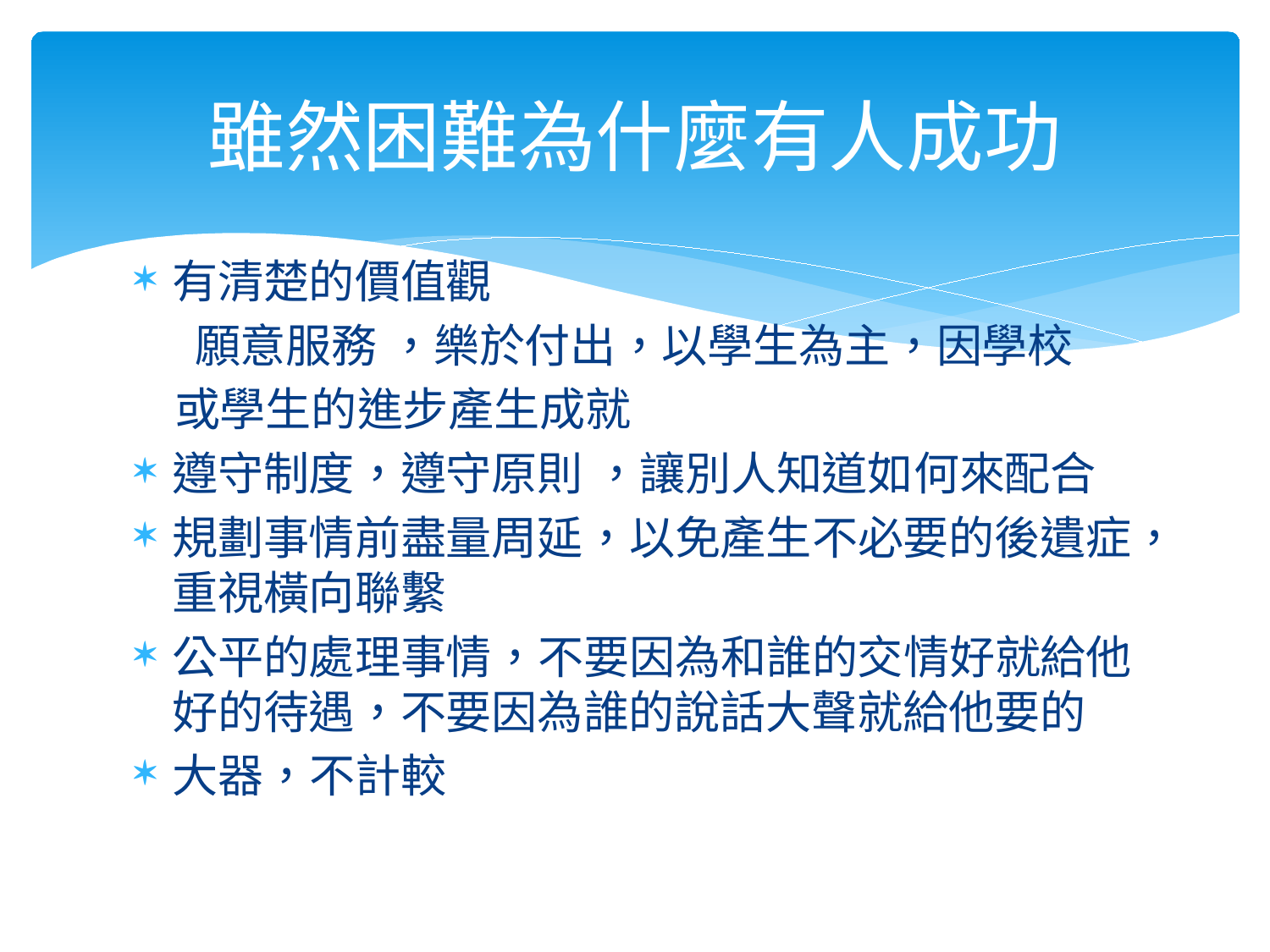

# 雖然困難為什麼有人成功
有清楚的價值觀
     願意服務 ，樂於付出，以學生為主，因學校
   或學生的進步產生成就
遵守制度，遵守原則 ，讓別人知道如何來配合
規劃事情前盡量周延，以免產生不必要的後遺症，重視橫向聯繫
公平的處理事情，不要因為和誰的交情好就給他好的待遇，不要因為誰的說話大聲就給他要的
大器，不計較